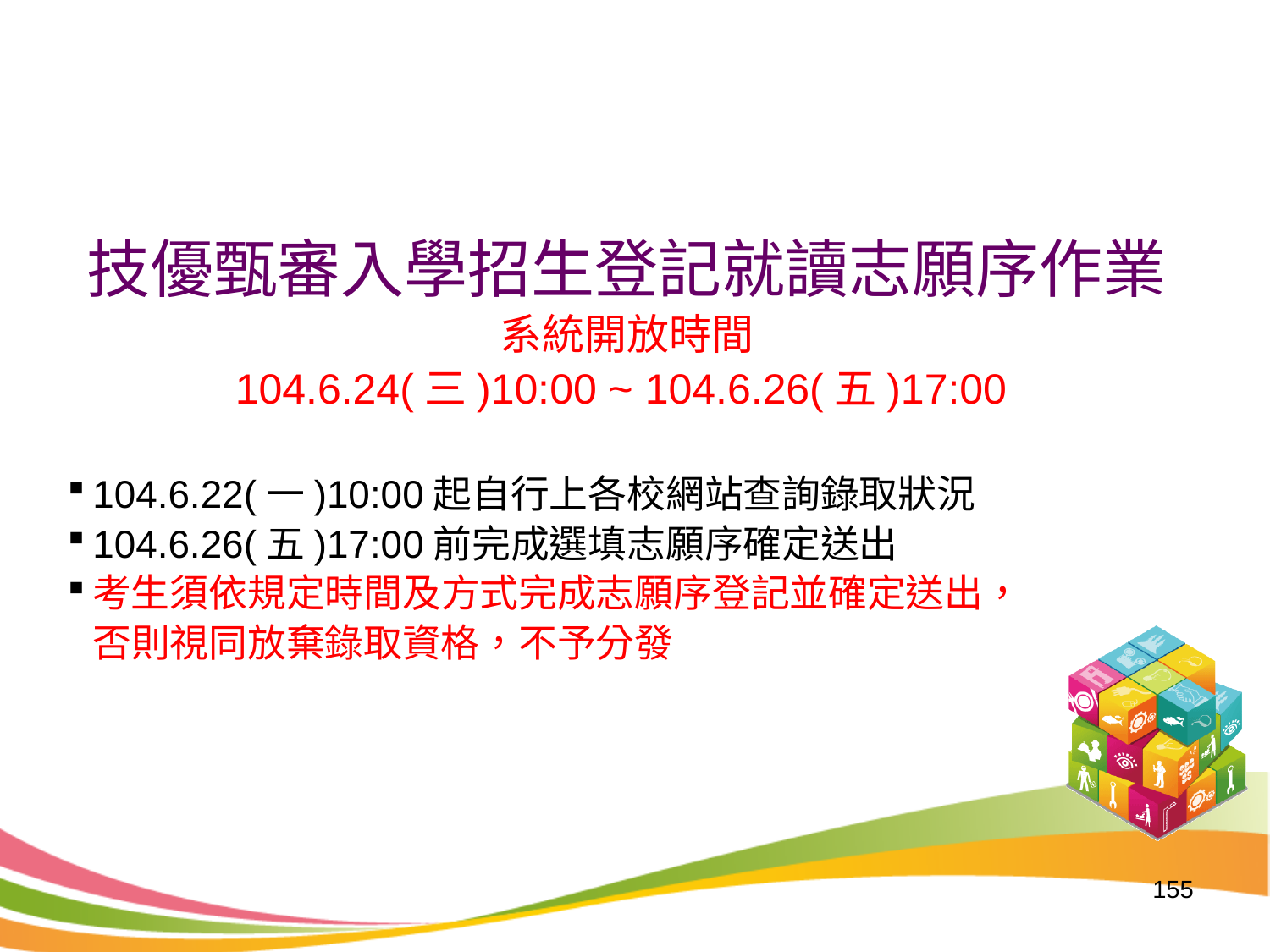

技優甄審入學招生登記就讀志願序作業
系統開放時間
104.6.24(三)10:00 ~ 104.6.26(五)17:00

104.6.22(一)10:00起自行上各校網站查詢錄取狀況
104.6.26(五)17:00前完成選填志願序確定送出
考生須依規定時間及方式完成志願序登記並確定送出，
	否則視同放棄錄取資格，不予分發

155